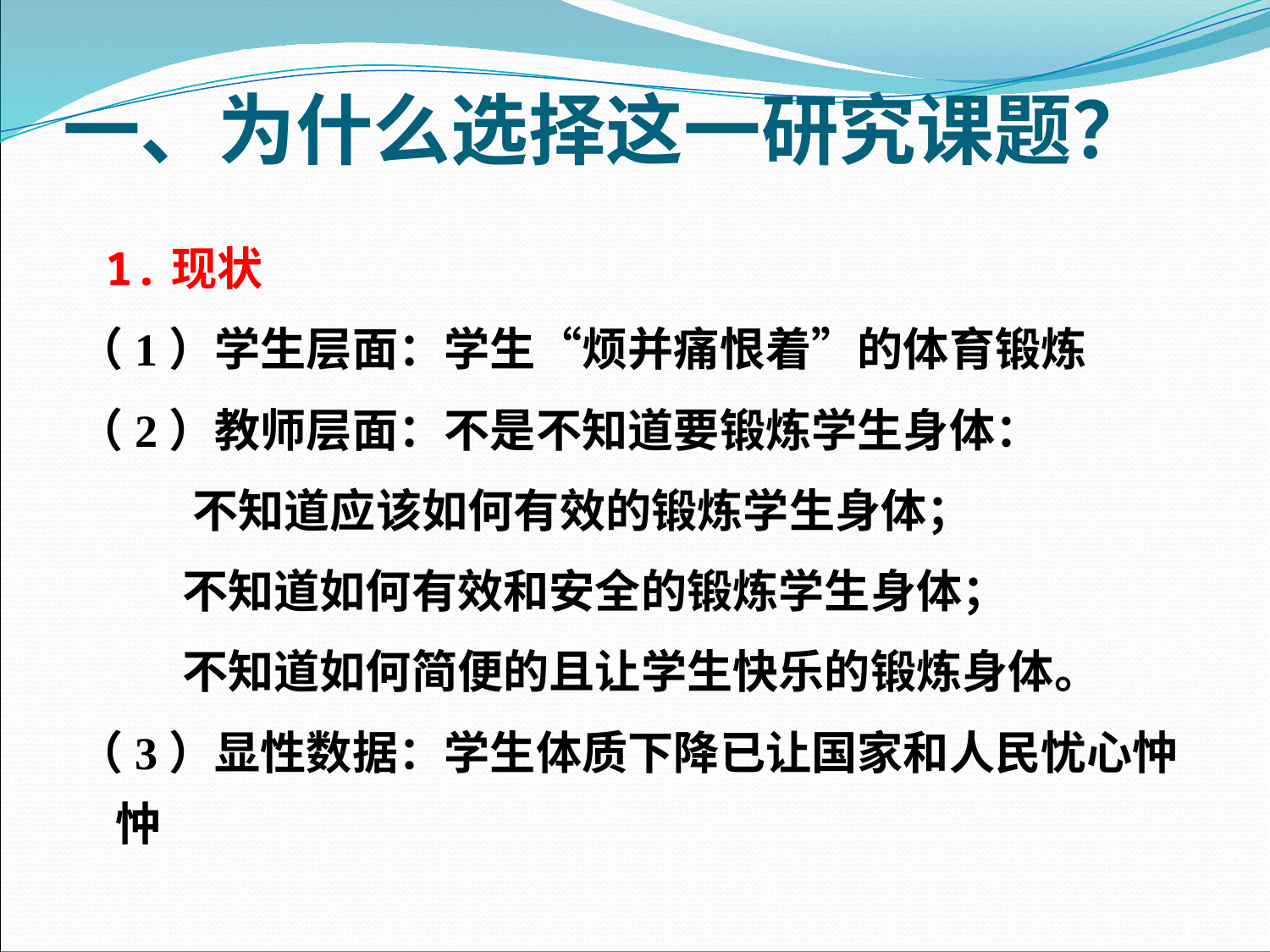

# 一、为什么选择这一研究课题？
 1.现状
（1）学生层面：学生“烦并痛恨着”的体育锻炼
（2）教师层面：不是不知道要锻炼学生身体：
          不知道应该如何有效的锻炼学生身体；
         不知道如何有效和安全的锻炼学生身体；
         不知道如何简便的且让学生快乐的锻炼身体。
（3）显性数据：学生体质下降已让国家和人民忧心忡忡